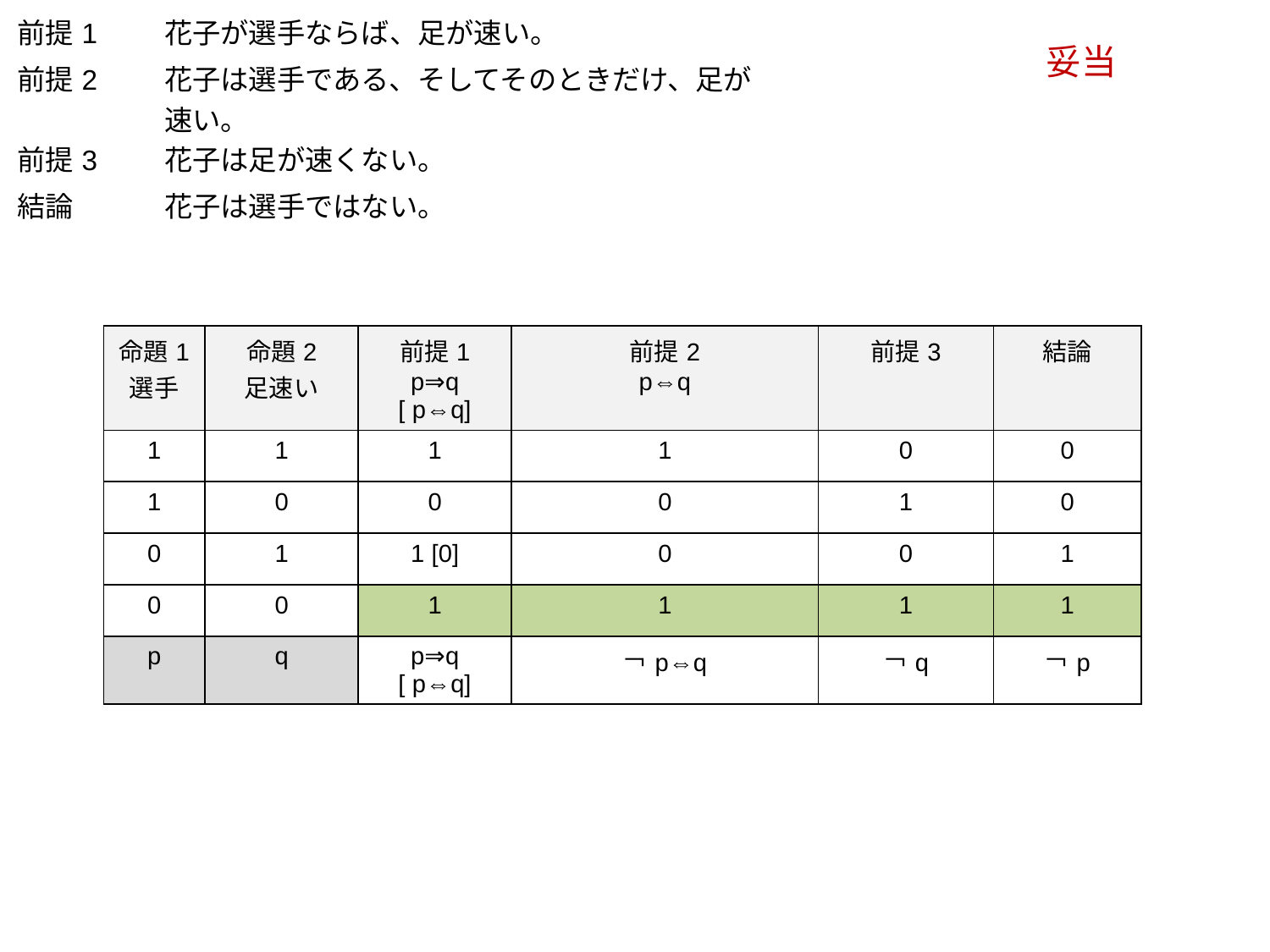

| 前提1 | 花子が選手ならば、足が速い。 |
| --- | --- |
| 前提2 | 花子は選手である、そしてそのときだけ、足が速い。 |
| 前提3 | 花子は足が速くない。 |
| 結論 | 花子は選手ではない。 |
妥当
| 命題1 選手 | 命題2 足速い | 前提1 p⇒q [ p⇔q] | 前提2 p⇔q | 前提3 | 結論 |
| --- | --- | --- | --- | --- | --- |
| 1 | 1 | 1 | 1 | 0 | 0 |
| 1 | 0 | 0 | 0 | 1 | 0 |
| 0 | 1 | 1 [0] | 0 | 0 | 1 |
| 0 | 0 | 1 | 1 | 1 | 1 |
| p | q | p⇒q [ p⇔q] | ￢p⇔q | ￢q | ￢p |